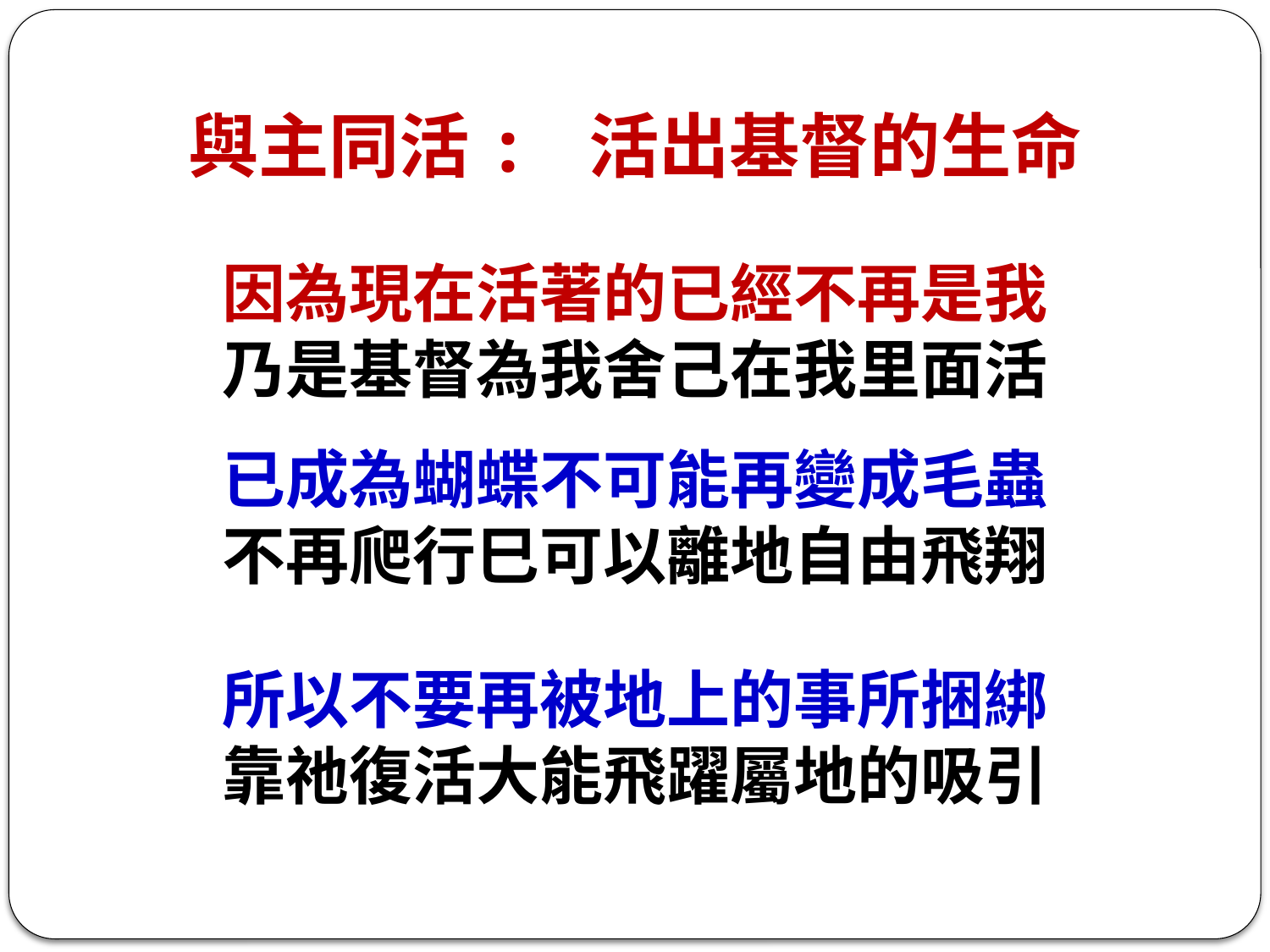

與主同活: 活出基督的生命
因為現在活著的已經不再是我
乃是基督為我舍己在我里面活

已成為蝴蝶不可能再變成毛蟲
不再爬行巳可以離地自由飛翔

所以不要再被地上的事所捆綁
靠祂復活大能飛躍屬地的吸引